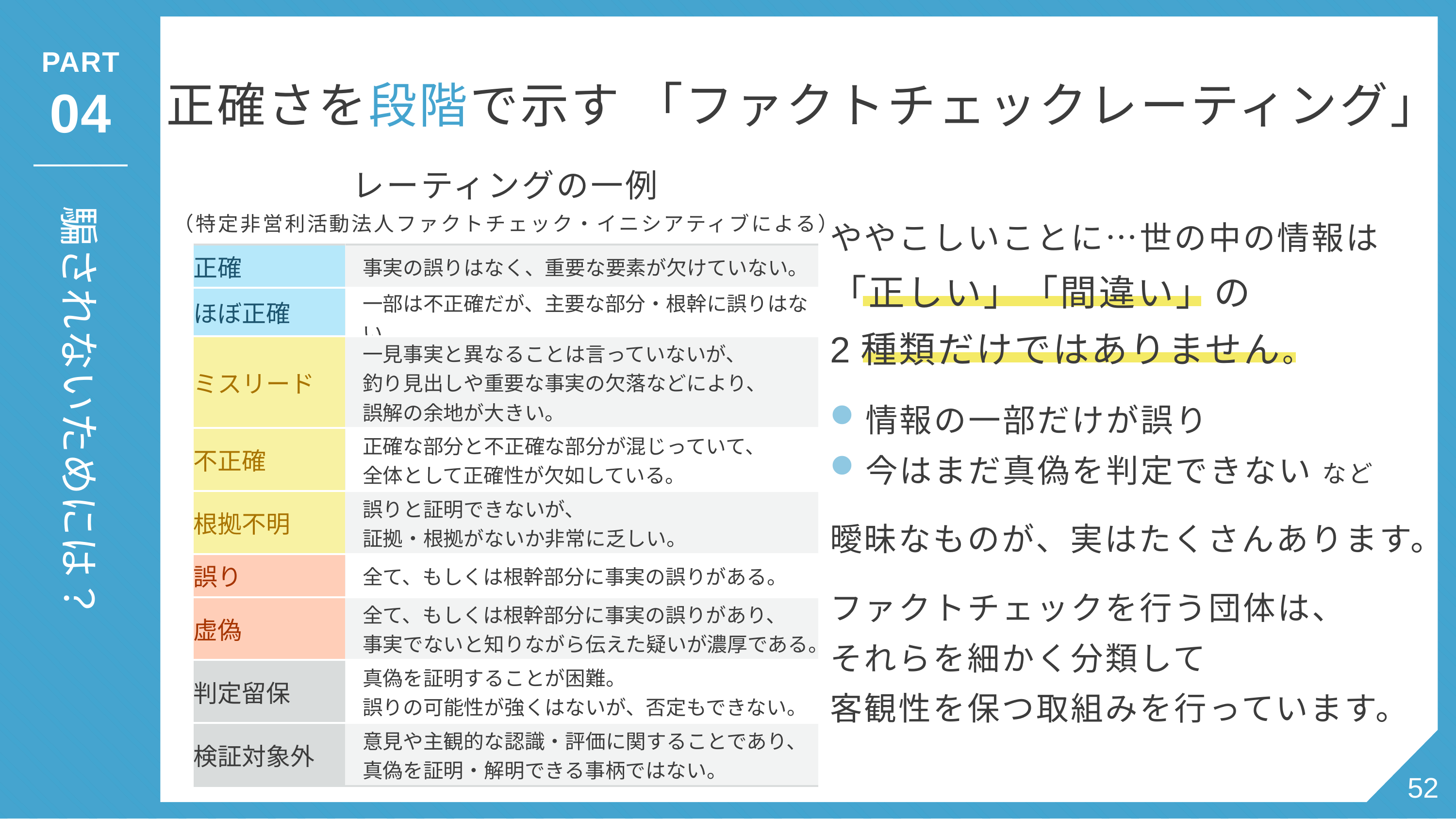

PART
04
騙されないためには？
正確さを段階で示す 「ファクトチェックレーティング」
レーティングの一例
（特定非営利活動法人ファクトチェック・イニシアティブによる）
ややこしいことに…世の中の情報は
「正しい」「間違い」の
2種類だけではありません。
情報の一部だけが誤り
今はまだ真偽を判定できない など
曖昧なものが、実はたくさんあります。
ファクトチェックを行う団体は、
それらを細かく分類して
客観性を保つ取組みを行っています。
| 正確 | 事実の誤りはなく、重要な要素が欠けていない。 |
| --- | --- |
| ほぼ正確 | 一部は不正確だが、主要な部分・根幹に誤りはない。 |
| ミスリード | 一見事実と異なることは言っていないが、 釣り見出しや重要な事実の欠落などにより、 誤解の余地が大きい。 |
| 不正確 | 正確な部分と不正確な部分が混じっていて、 全体として正確性が欠如している。 |
| 根拠不明 | 誤りと証明できないが、 証拠・根拠がないか非常に乏しい。 |
| 誤り | 全て、もしくは根幹部分に事実の誤りがある。 |
| 虚偽 | 全て、もしくは根幹部分に事実の誤りがあり、 事実でないと知りながら伝えた疑いが濃厚である。 |
| 判定留保 | 真偽を証明することが困難。 誤りの可能性が強くはないが、否定もできない。 |
| 検証対象外 | 意見や主観的な認識・評価に関することであり、 真偽を証明・解明できる事柄ではない。 |
52